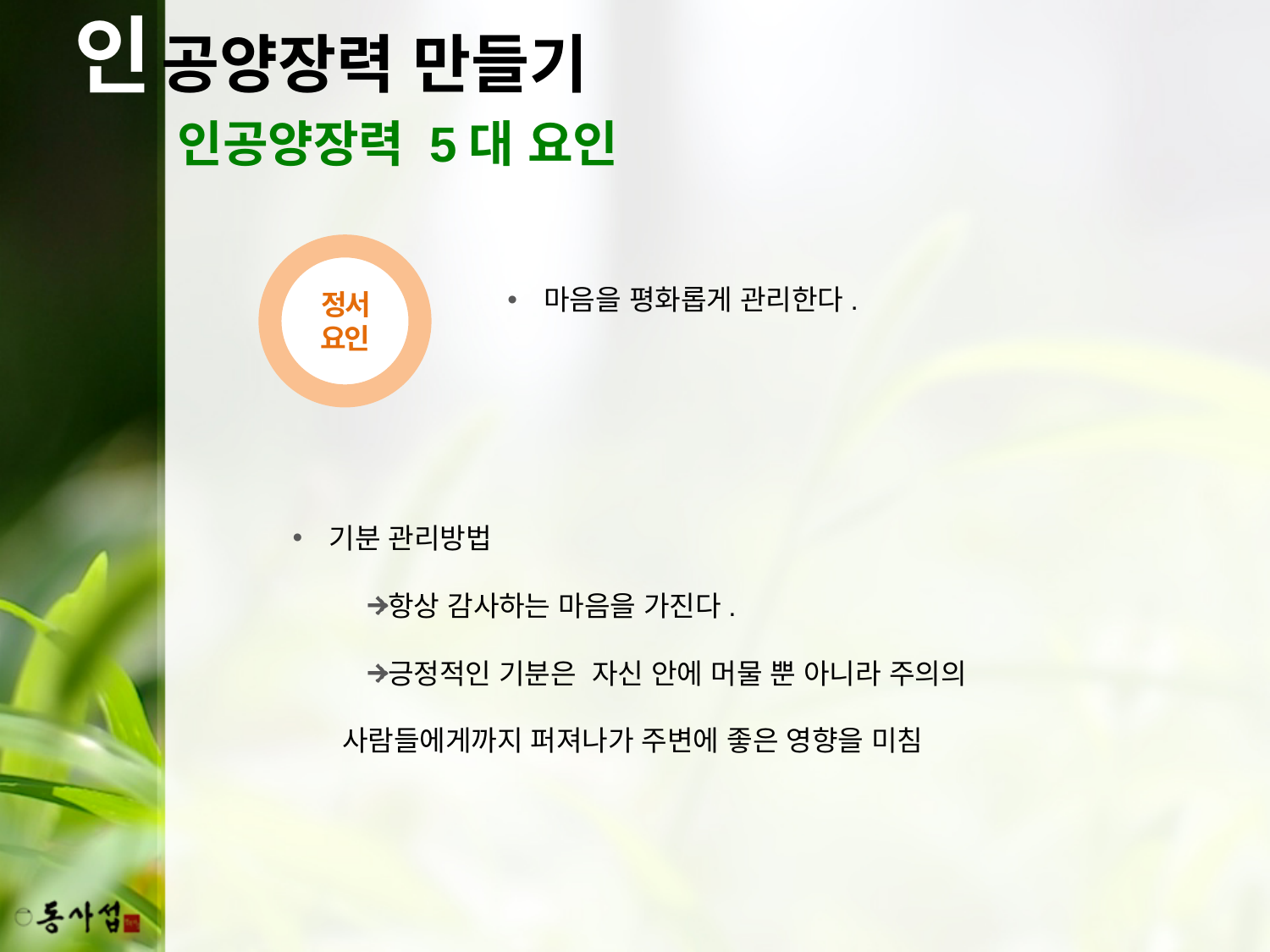

인
공양장력 만들기
인공양장력 5대 요인
정서 요인
마음을 평화롭게 관리한다.
기분 관리방법
항상 감사하는 마음을 가진다.
긍정적인 기분은  자신 안에 머물 뿐 아니라 주의의 사람들에게까지 퍼져나가 주변에 좋은 영향을 미침